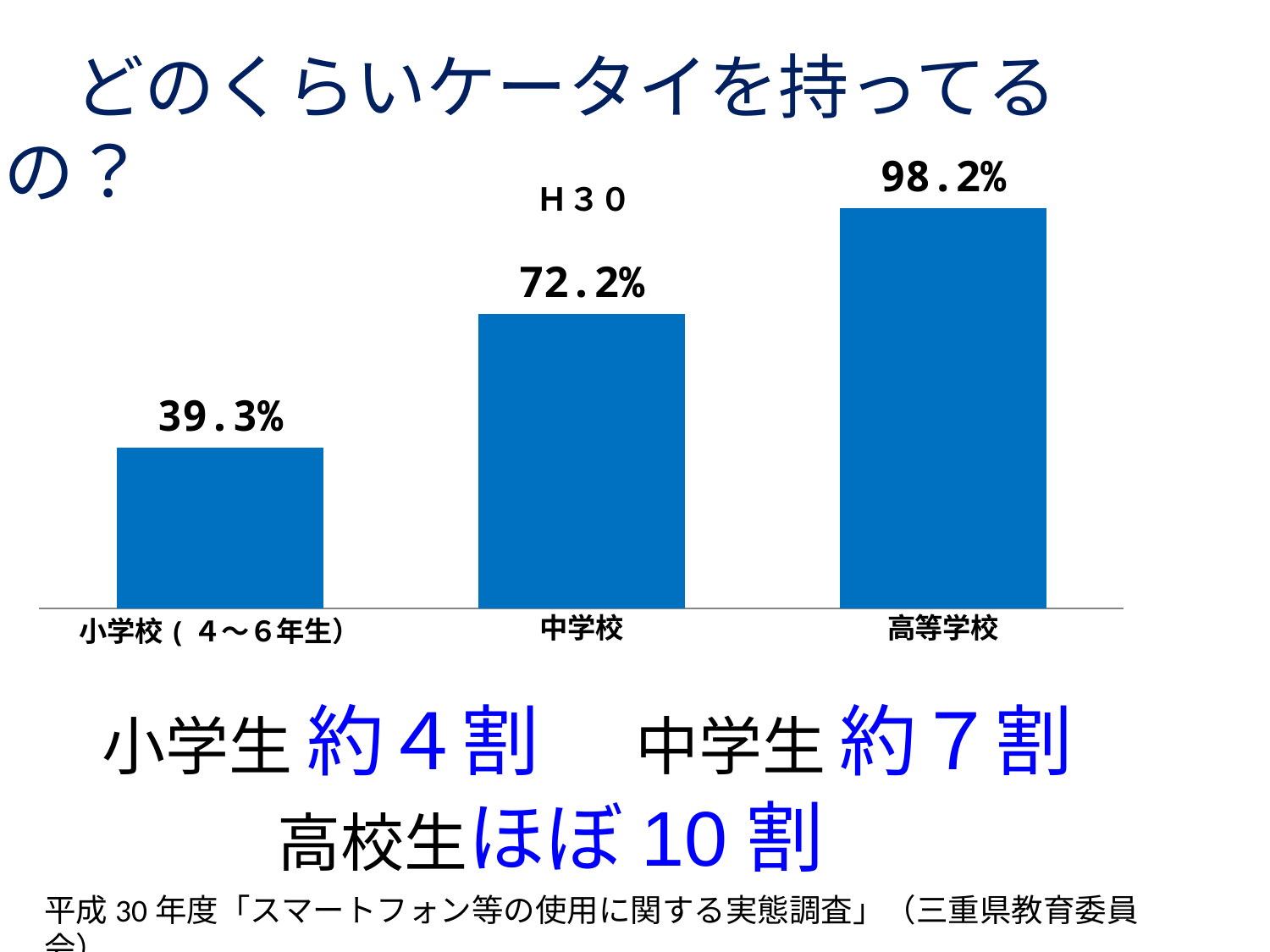

どのくらいケータイを持ってるの？

### Chart: Ｈ３０

| Category | Ｈ２９ |
|---|---|
| 小学校(４～６年生） | 0.393 |
| 中学校 | 0.722 |
| 高等学校 | 0.982 |
   小学生 約４割　中学生 約７割
　　　高校生ほぼ10割
平成30年度「スマートフォン等の使用に関する実態調査」（三重県教育委員会）